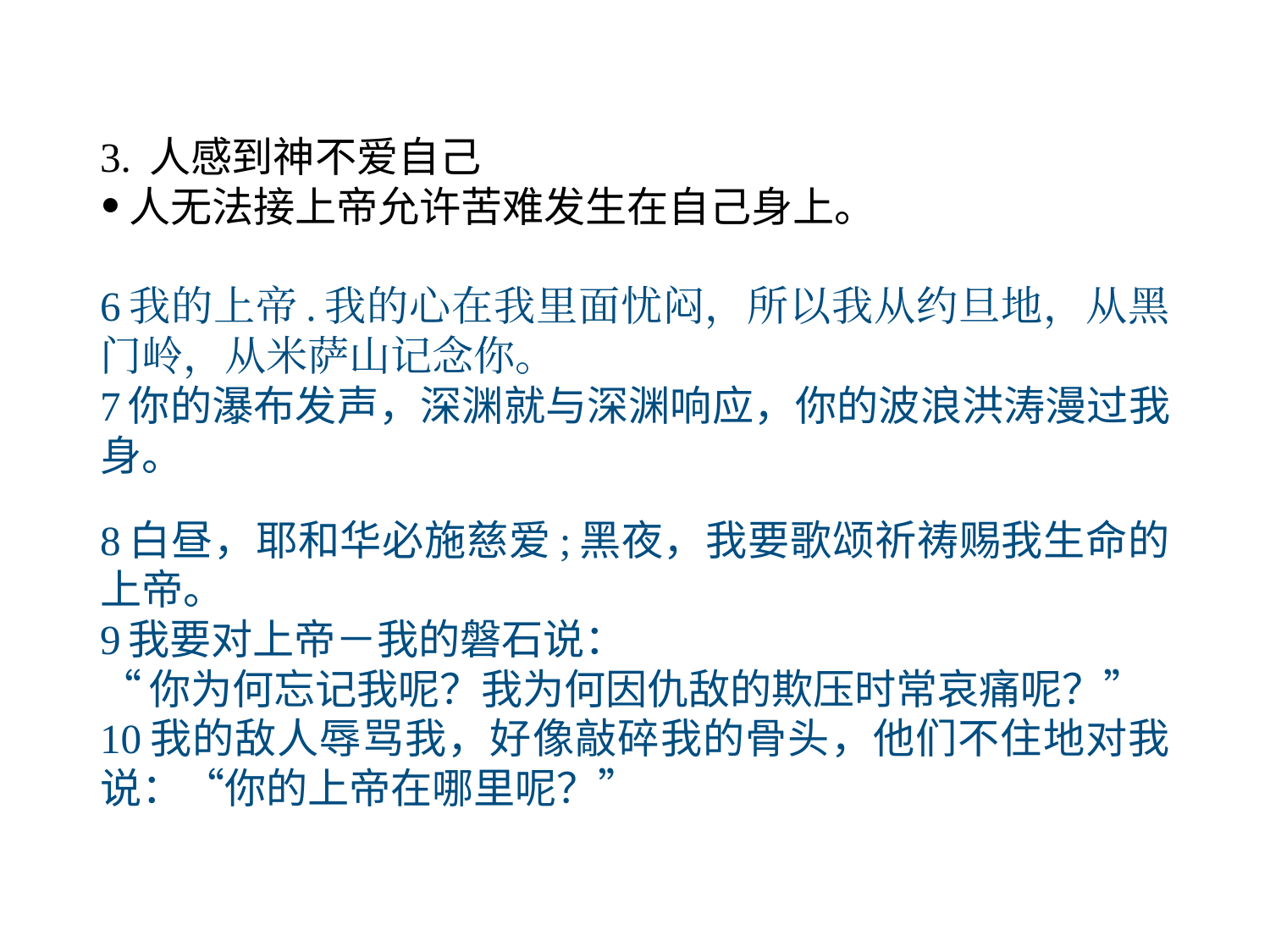

# 3. 人感到神不爱自己
人无法接上帝允许苦难发生在自己身上。

6我的上帝.我的心在我里面忧闷，所以我从约旦地，从黑门岭，从米萨山记念你。
7你的瀑布发声，深渊就与深渊响应，你的波浪洪涛漫过我身。

8白昼，耶和华必施慈爱;黑夜，我要歌颂祈祷赐我生命的上帝。
9我要对上帝－我的磐石说：
“你为何忘记我呢？我为何因仇敌的欺压时常哀痛呢？”
10我的敌人辱骂我，好像敲碎我的骨头，他们不住地对我说：“你的上帝在哪里呢？”